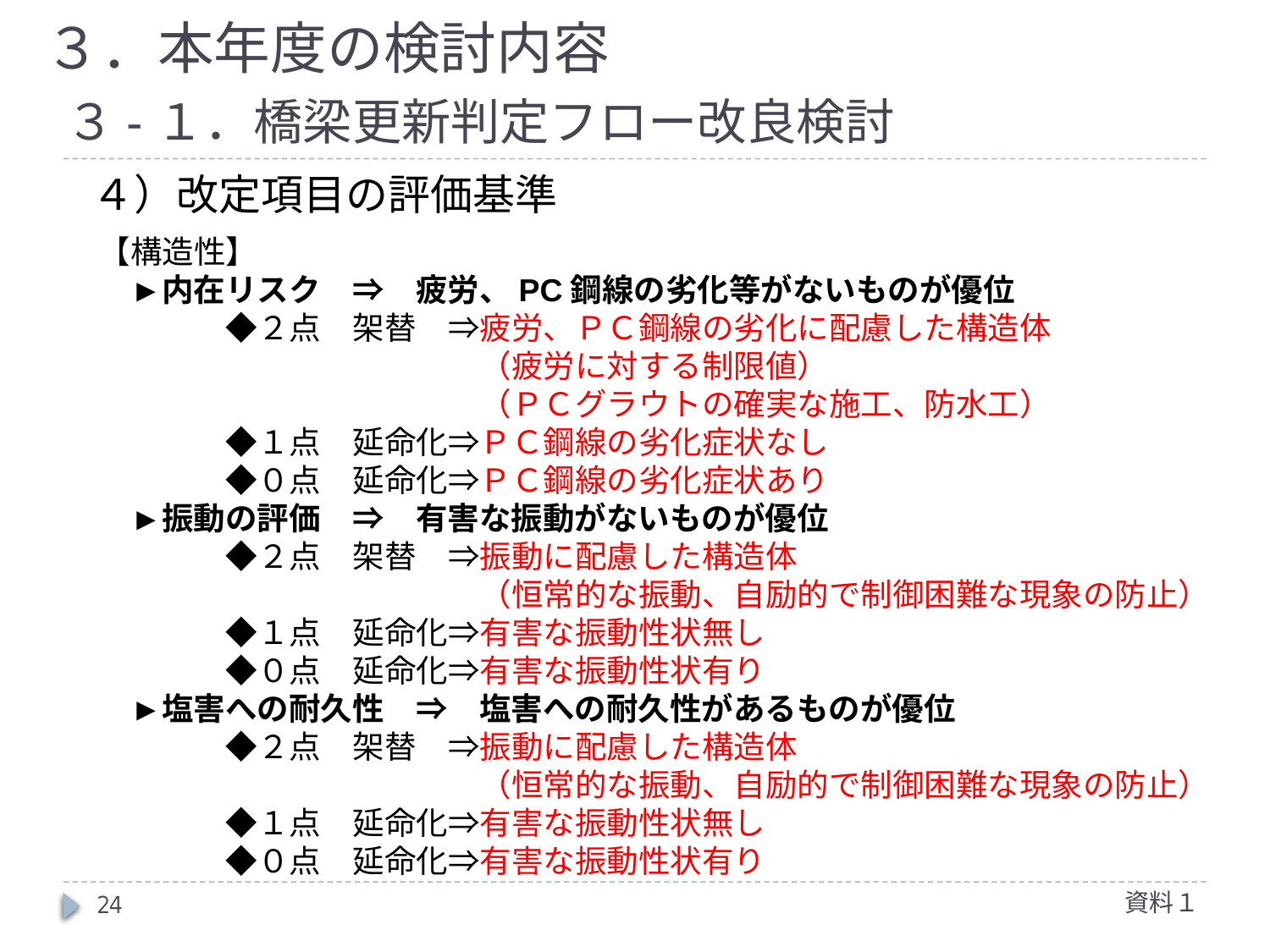

# ３．本年度の検討内容
３-１．橋梁更新判定フロー改良検討
４）改定項目の評価基準
【構造性】
　►内在リスク　⇒　疲労、PC鋼線の劣化等がないものが優位
　　　　◆２点　架替　⇒疲労、ＰＣ鋼線の劣化に配慮した構造体
　　　　　　　　　　　　（疲労に対する制限値）
　　　　　　　　　　　　（ＰＣグラウトの確実な施工、防水工）
　　　　◆１点　延命化⇒ＰＣ鋼線の劣化症状なし
　　　　◆０点　延命化⇒ＰＣ鋼線の劣化症状あり
　►振動の評価　⇒　有害な振動がないものが優位
　　　　◆２点　架替　⇒振動に配慮した構造体
　　　　　　　　　　　　（恒常的な振動、自励的で制御困難な現象の防止）
　　　　◆１点　延命化⇒有害な振動性状無し
　　　　◆０点　延命化⇒有害な振動性状有り
　►塩害への耐久性　⇒　塩害への耐久性があるものが優位
　　　　◆２点　架替　⇒振動に配慮した構造体
　　　　　　　　　　　　（恒常的な振動、自励的で制御困難な現象の防止）
　　　　◆１点　延命化⇒有害な振動性状無し
　　　　◆０点　延命化⇒有害な振動性状有り
資料１
24